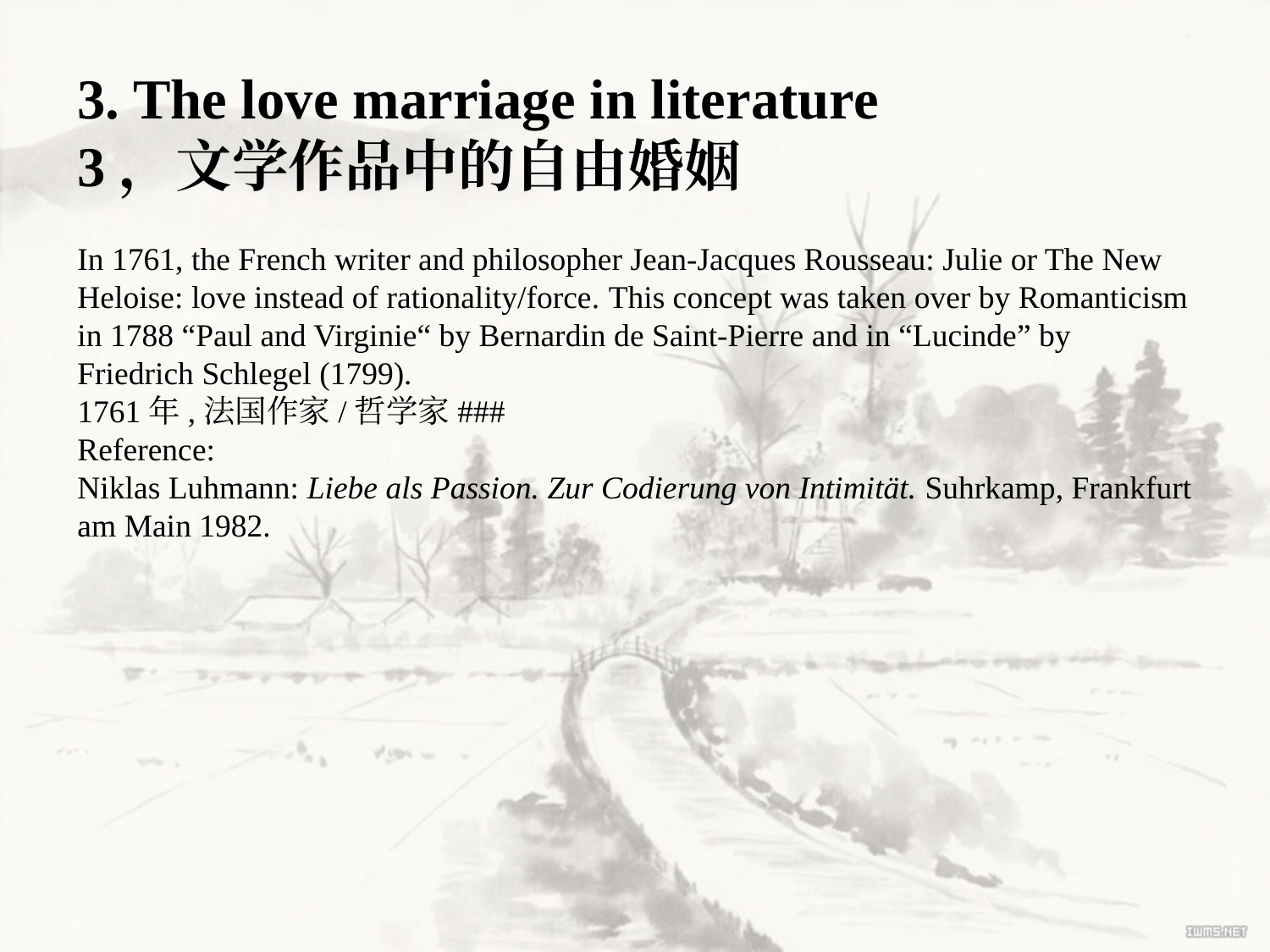

3. The love marriage in literature
3，文学作品中的自由婚姻

In 1761, the French writer and philosopher Jean-Jacques Rousseau: Julie or The New Heloise: love instead of rationality/force. This concept was taken over by Romanticism in 1788 “Paul and Virginie“ by Bernardin de Saint-Pierre and in “Lucinde” by Friedrich Schlegel (1799).
1761年,法国作家/哲学家###
Reference:
Niklas Luhmann: Liebe als Passion. Zur Codierung von Intimität. Suhrkamp, Frankfurt am Main 1982.